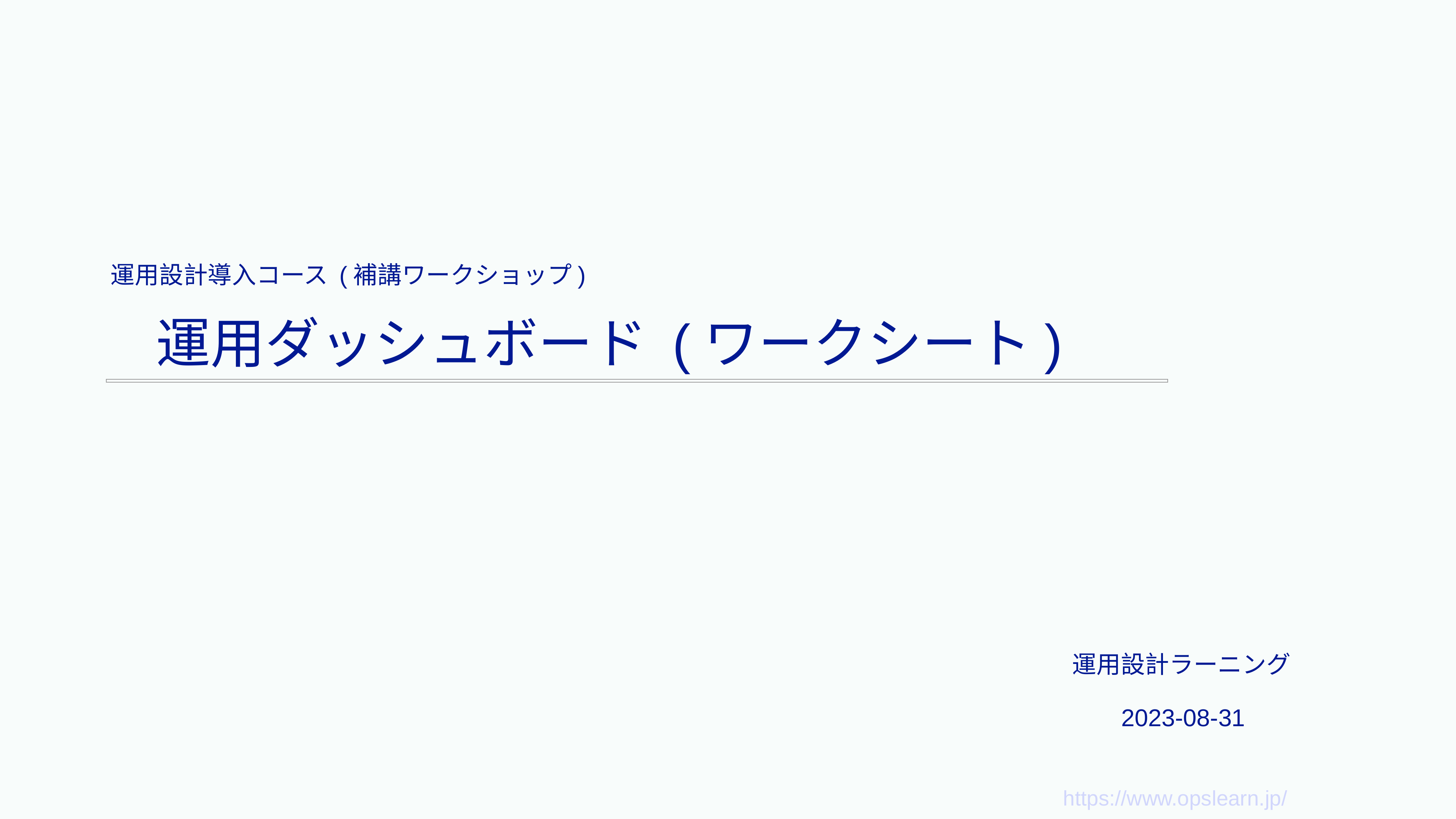

運用設計導入コース (補講ワークショップ)
# 運用ダッシュボード (ワークシート)
2023-08-31